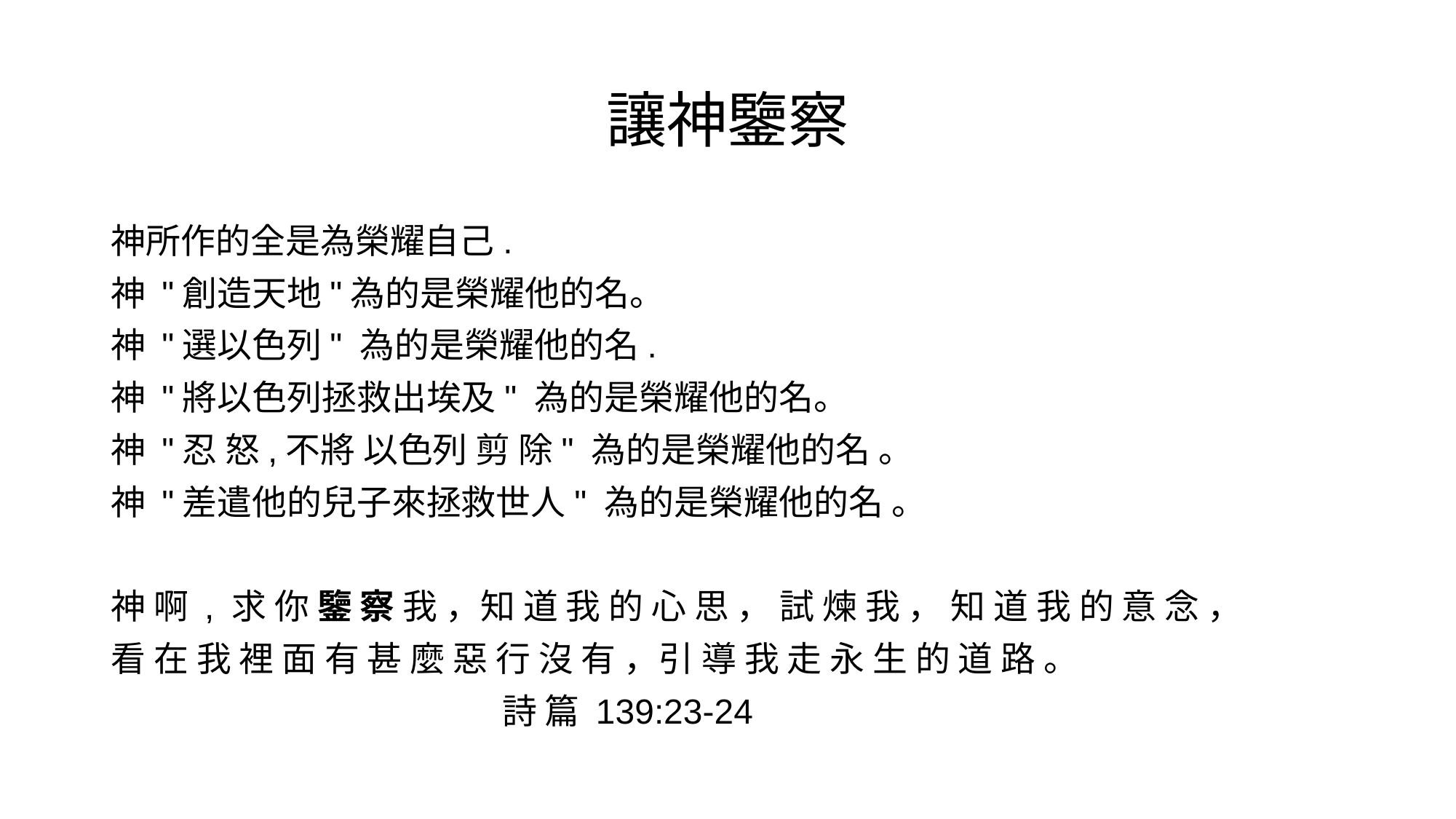

# 讓神鑒察
神所作的全是為榮耀自己.
神 "創造天地"為的是榮耀他的名。
神 "選以色列" 為的是榮耀他的名.
神 "將以色列拯救出埃及" 為的是榮耀他的名。
神 "忍 怒,不將 以色列 剪 除" 為的是榮耀他的名 。
神 "差遣他的兒子來拯救世人" 為的是榮耀他的名 。

神 啊 , 求 你 鑒 察 我 ，知 道 我 的 心 思 ， 試 煉 我 ， 知 道 我 的 意 念 ，
看 在 我 裡 面 有 甚 麼 惡 行 沒 有 ，引 導 我 走 永 生 的 道 路 。
                                                 詩 篇 139:23-24